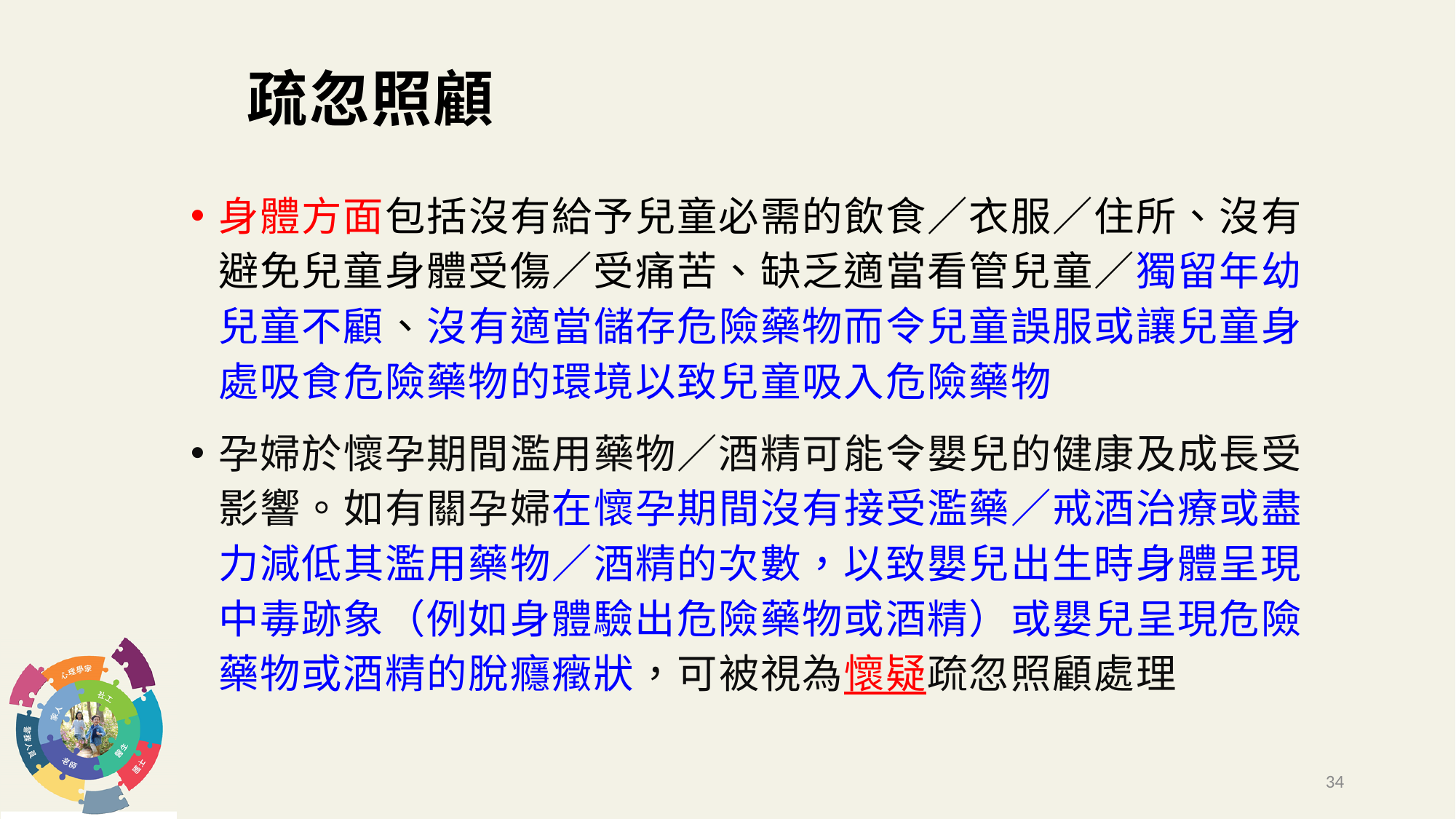

# 疏忽照顧
身體方面包括沒有給予兒童必需的飲食／衣服／住所、沒有避免兒童身體受傷／受痛苦、缺乏適當看管兒童／獨留年幼兒童不顧、沒有適當儲存危險藥物而令兒童誤服或讓兒童身處吸食危險藥物的環境以致兒童吸入危險藥物
孕婦於懷孕期間濫用藥物／酒精可能令嬰兒的健康及成長受影響。如有關孕婦在懷孕期間沒有接受濫藥／戒酒治療或盡力減低其濫用藥物／酒精的次數，以致嬰兒出生時身體呈現中毒跡象（例如身體驗出危險藥物或酒精）或嬰兒呈現危險藥物或酒精的脫癮癥狀，可被視為懷疑疏忽照顧處理

34